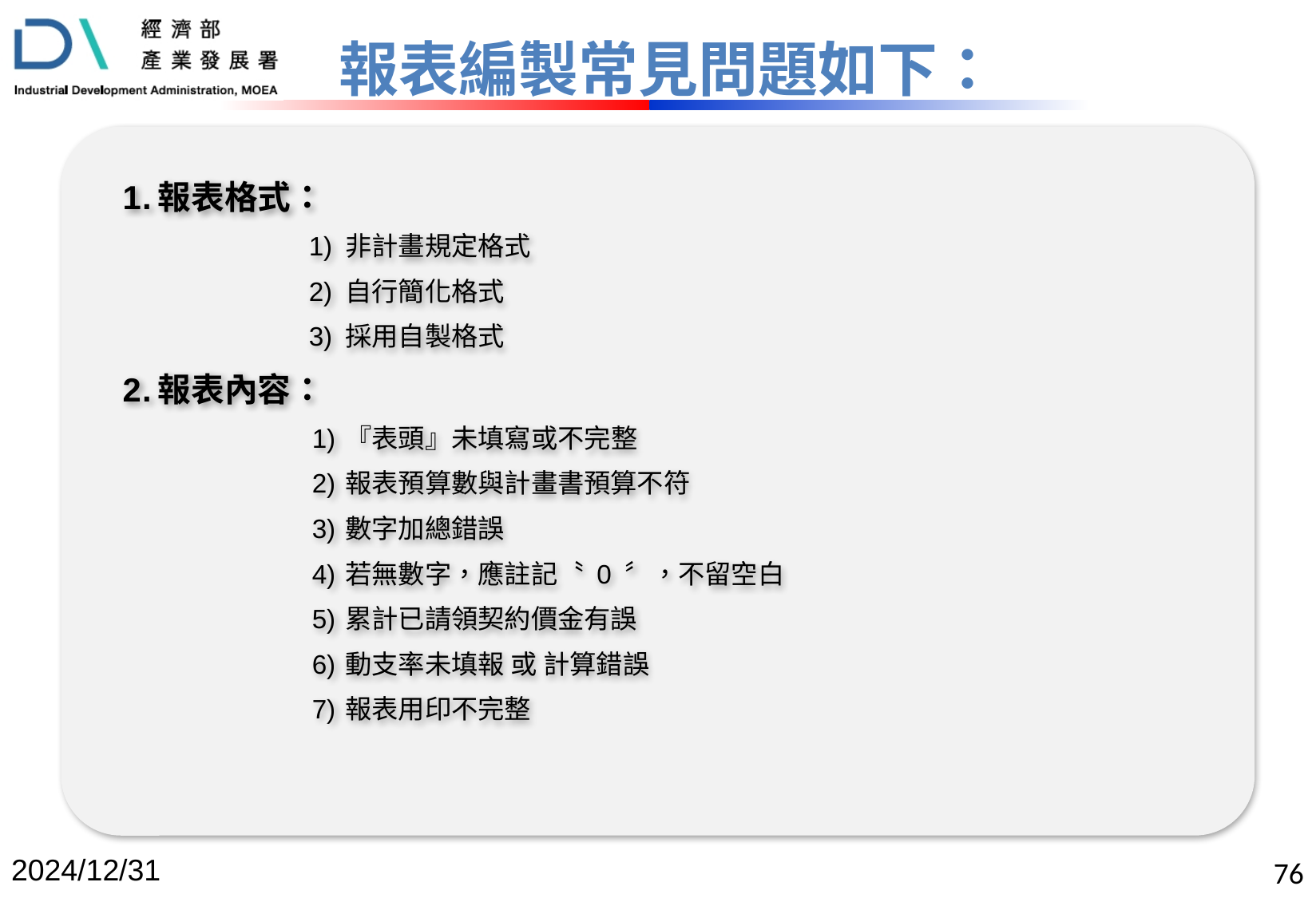

# 報表編製常見問題如下：

報表格式：
非計畫規定格式
自行簡化格式
採用自製格式
報表內容：
『表頭』未填寫或不完整
報表預算數與計畫書預算不符
數字加總錯誤
若無數字，應註記〝 0 〞，不留空白
累計已請領契約價金有誤
動支率未填報 或 計算錯誤
報表用印不完整
2024/12/31